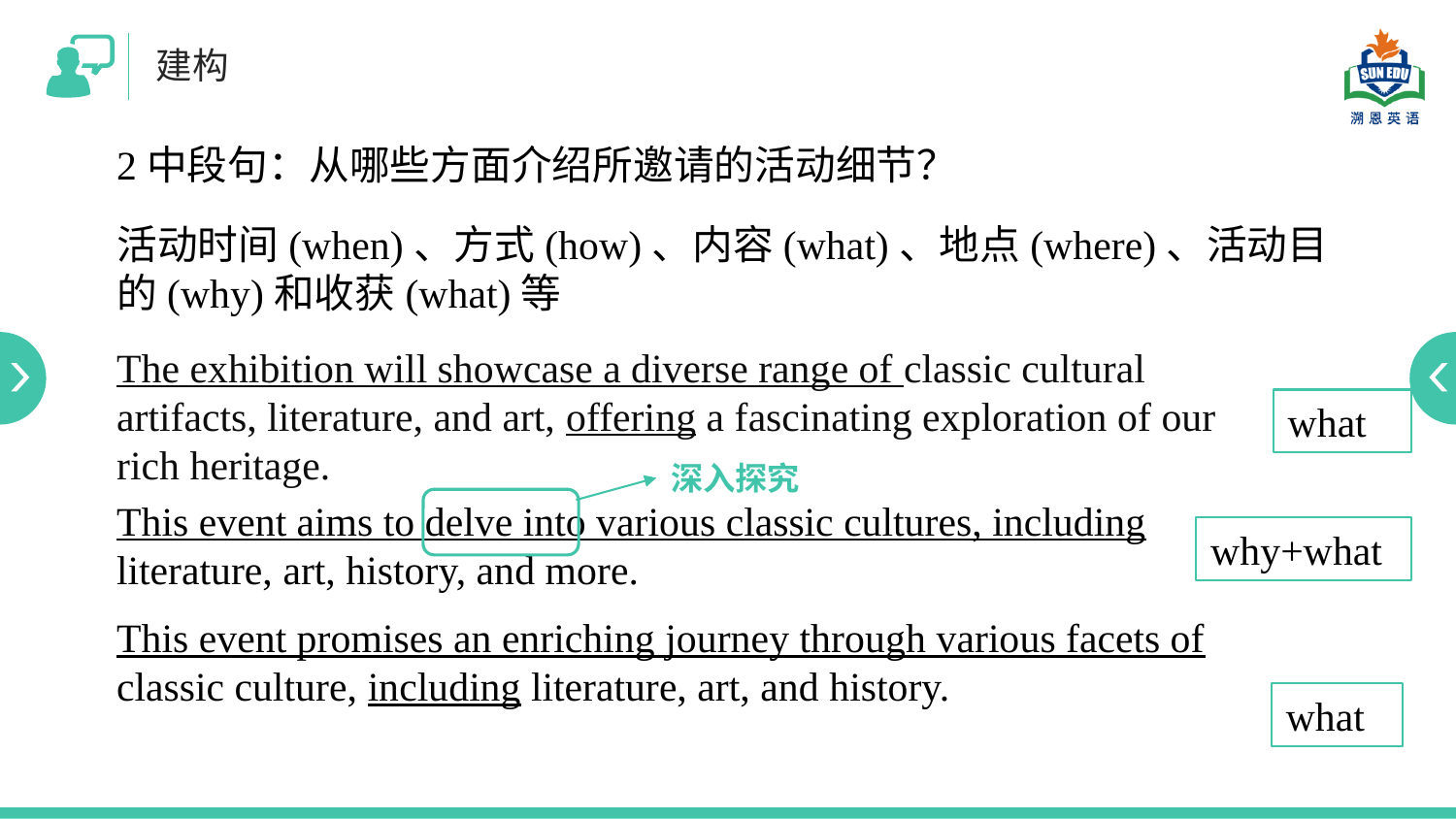

建构
2中段句：从哪些方面介绍所邀请的活动细节？
活动时间(when)、方式(how)、内容(what)、地点(where)、活动目的(why)和收获(what)等

The exhibition will showcase a diverse range of classic cultural artifacts, literature, and art, offering a fascinating exploration of our rich heritage.

what
深入探究
This event aims to delve into various classic cultures, including literature, art, history, and more.

why+what
This event promises an enriching journey through various facets of classic culture, including literature, art, and history.
what